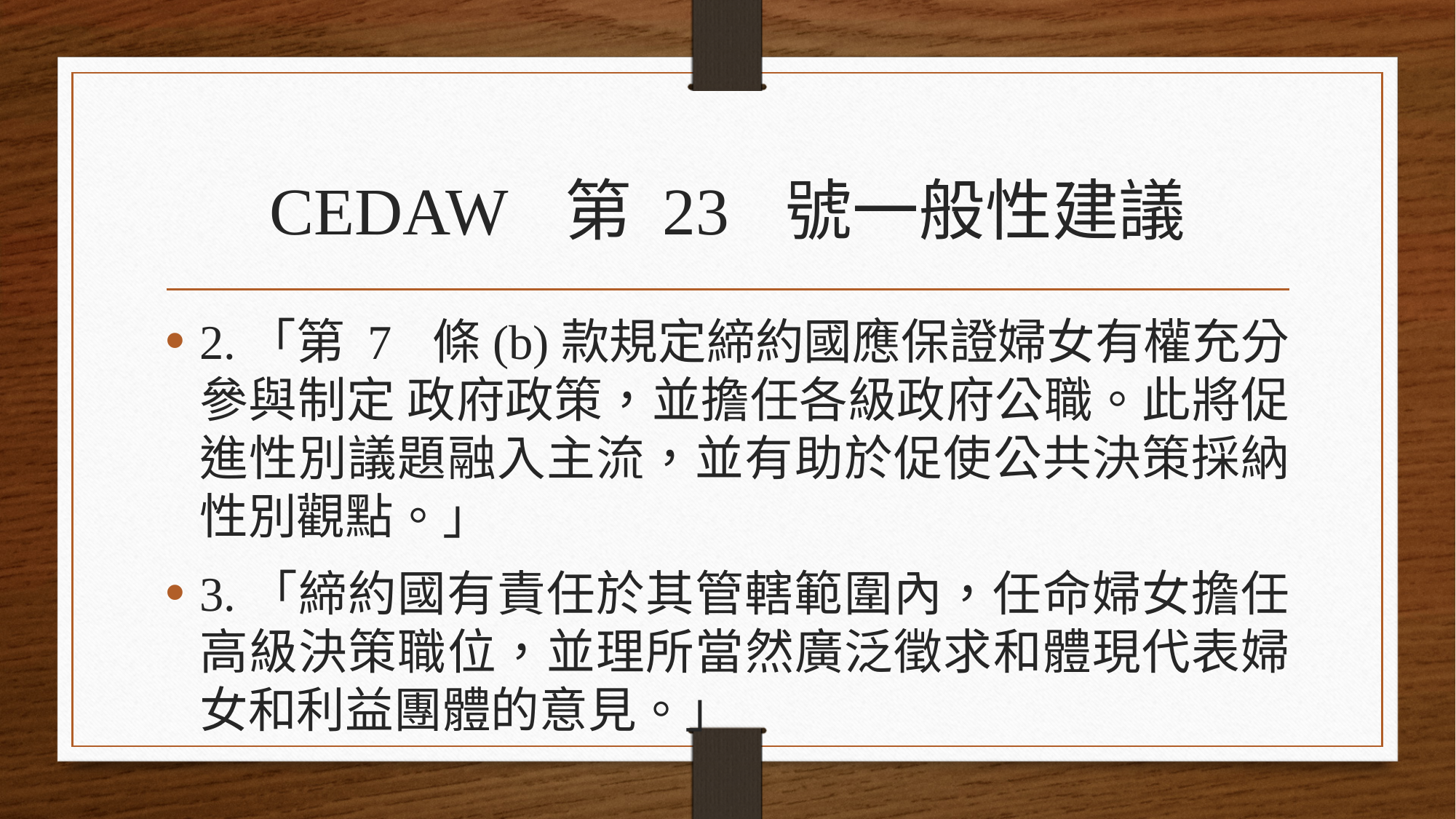

# CEDAW 第 23 號一般性建議
2.「第 7 條(b)款規定締約國應保證婦女有權充分參與制定 政府政策，並擔任各級政府公職。此將促進性別議題融入主流，並有助於促使公共決策採納性別觀點。」
3.「締約國有責任於其管轄範圍內，任命婦女擔任高級決策職位，並理所當然廣泛徵求和體現代表婦女和利益團體的意見。」